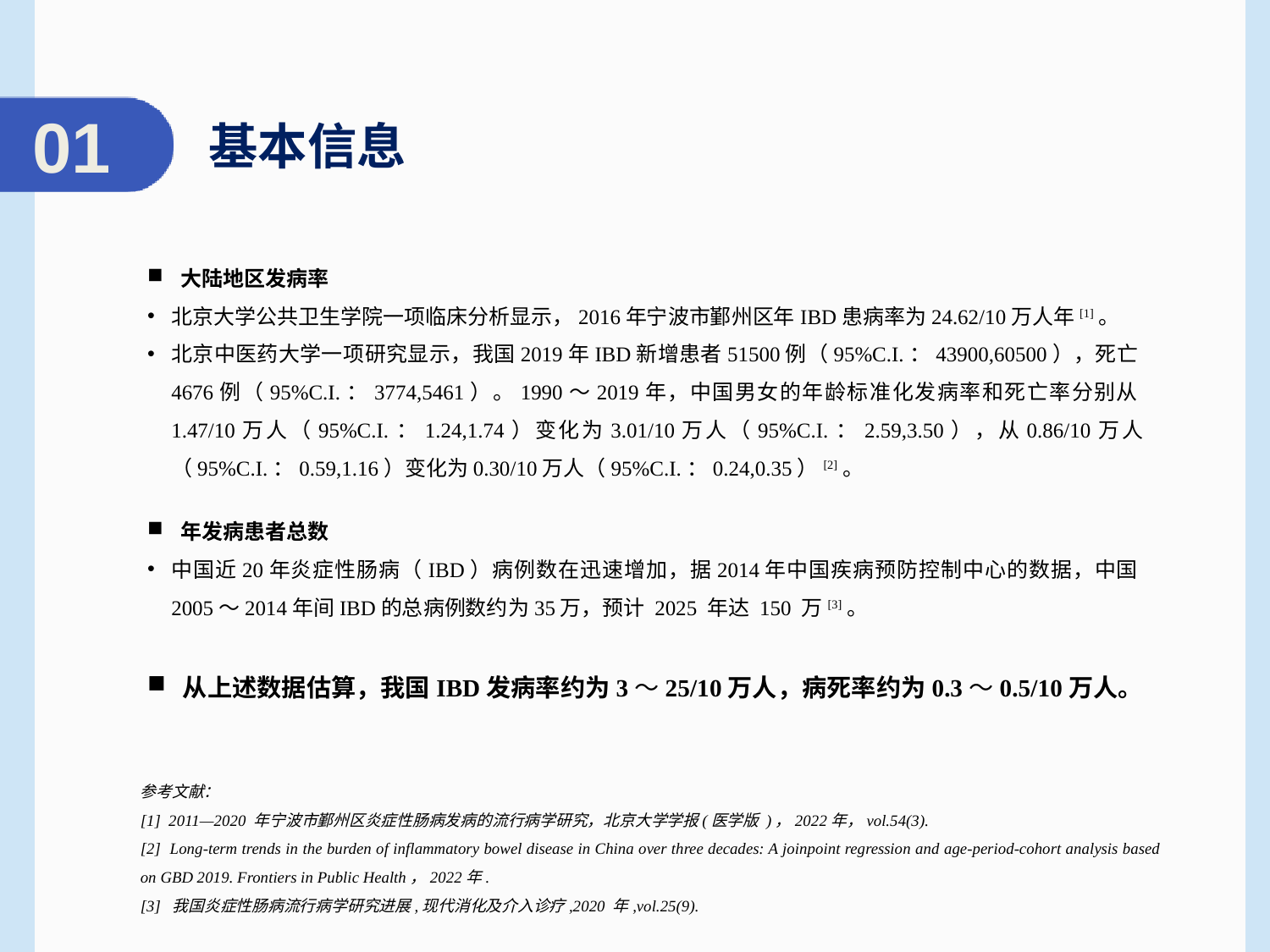

01
 基本信息
 大陆地区发病率
北京大学公共卫生学院一项临床分析显示，2016年宁波市鄞州区年IBD患病率为24.62/10万人年[1]。
北京中医药大学一项研究显示，我国2019年IBD新增患者51500例（95%C.I.：43900,60500），死亡4676例（95%C.I.：3774,5461）。1990～2019年，中国男女的年龄标准化发病率和死亡率分别从1.47/10万人（95%C.I.：1.24,1.74）变化为3.01/10万人（95%C.I.：2.59,3.50），从0.86/10万人（95%C.I.：0.59,1.16）变化为0.30/10万人（95%C.I.：0.24,0.35）[2]。
 年发病患者总数
中国近20年炎症性肠病（IBD）病例数在迅速增加，据2014年中国疾病预防控制中心的数据，中国2005～2014年间IBD的总病例数约为35万，预计 2025 年达 150 万[3]。

 从上述数据估算，我国IBD发病率约为3～25/10万人，病死率约为0.3～0.5/10万人。
参考文献：
[1]  2011—2020 年宁波市鄞州区炎症性肠病发病的流行病学研究，北京大学学报(医学版 )，2022年，vol.54(3).
[2]  Long-term trends in the burden of inflammatory bowel disease in China over three decades: A joinpoint regression and age-period-cohort analysis based on GBD 2019. Frontiers in Public Health，2022年.
[3]  我国炎症性肠病流行病学研究进展,现代消化及介入诊疗,2020 年,vol.25(9).